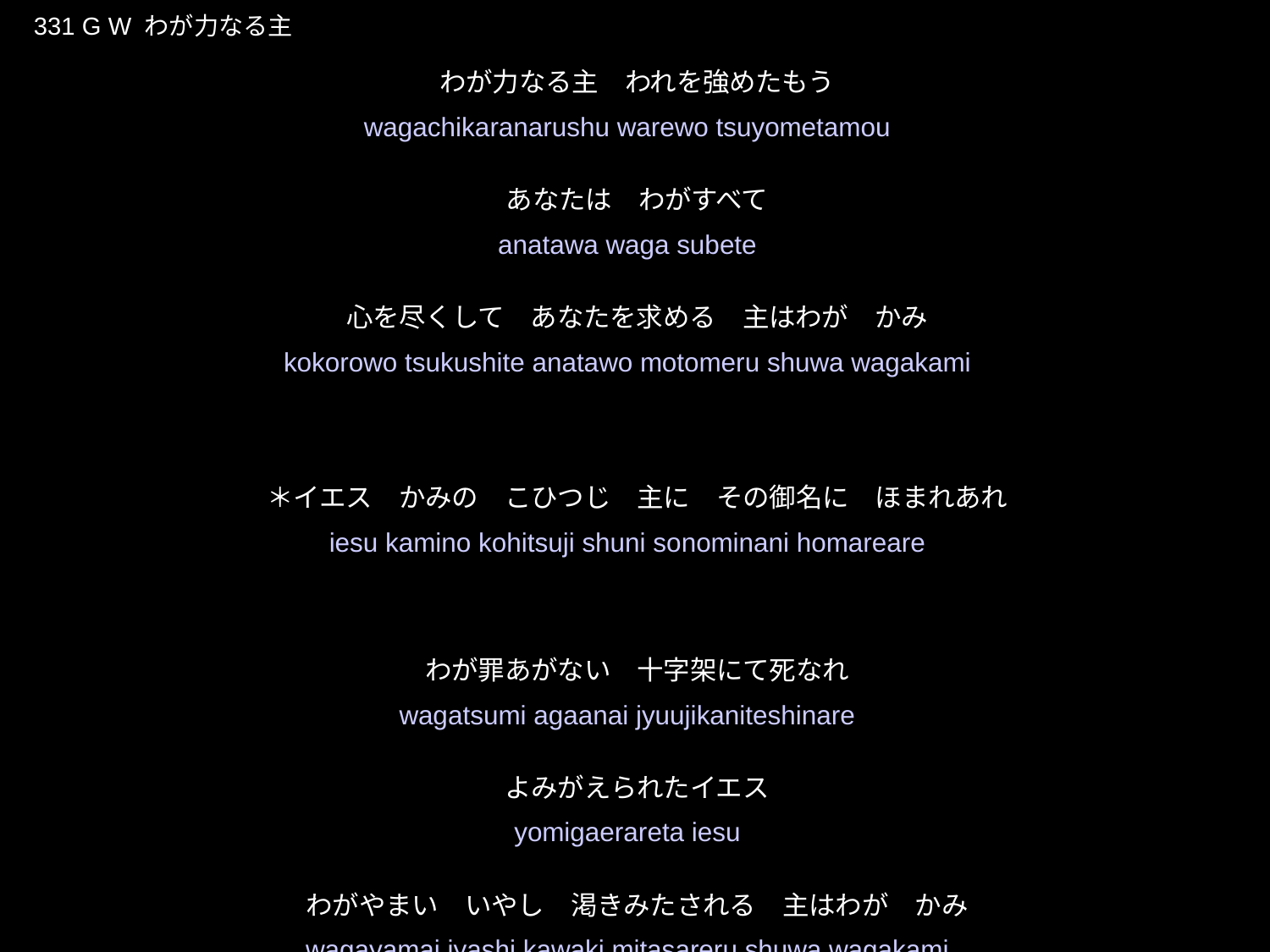

わがちからなるしゅ
★W
331 G W わが力なる主
わが力なる主　われを強めたもう
あなたは　わがすべて
心を尽くして　あなたを求める　主はわが　かみ
＊イエス　かみの　こひつじ　主に　その御名に　ほまれあれ
わが罪あがない　十字架にて死なれ
よみがえられたイエス
わがやまい　いやし　渇きみたされる　主はわが　かみ
★３
wagachikaranarushu warewo tsuyometamou
anatawa waga subete
kokorowo tsukushite anatawo motomeru shuwa wagakami
iesu kamino kohitsuji shuni sonominani homareare
wagatsumi agaanai jyuujikaniteshinare
yomigaerareta iesu
wagayamai iyashi kawaki mitasareru shuwa wagakami